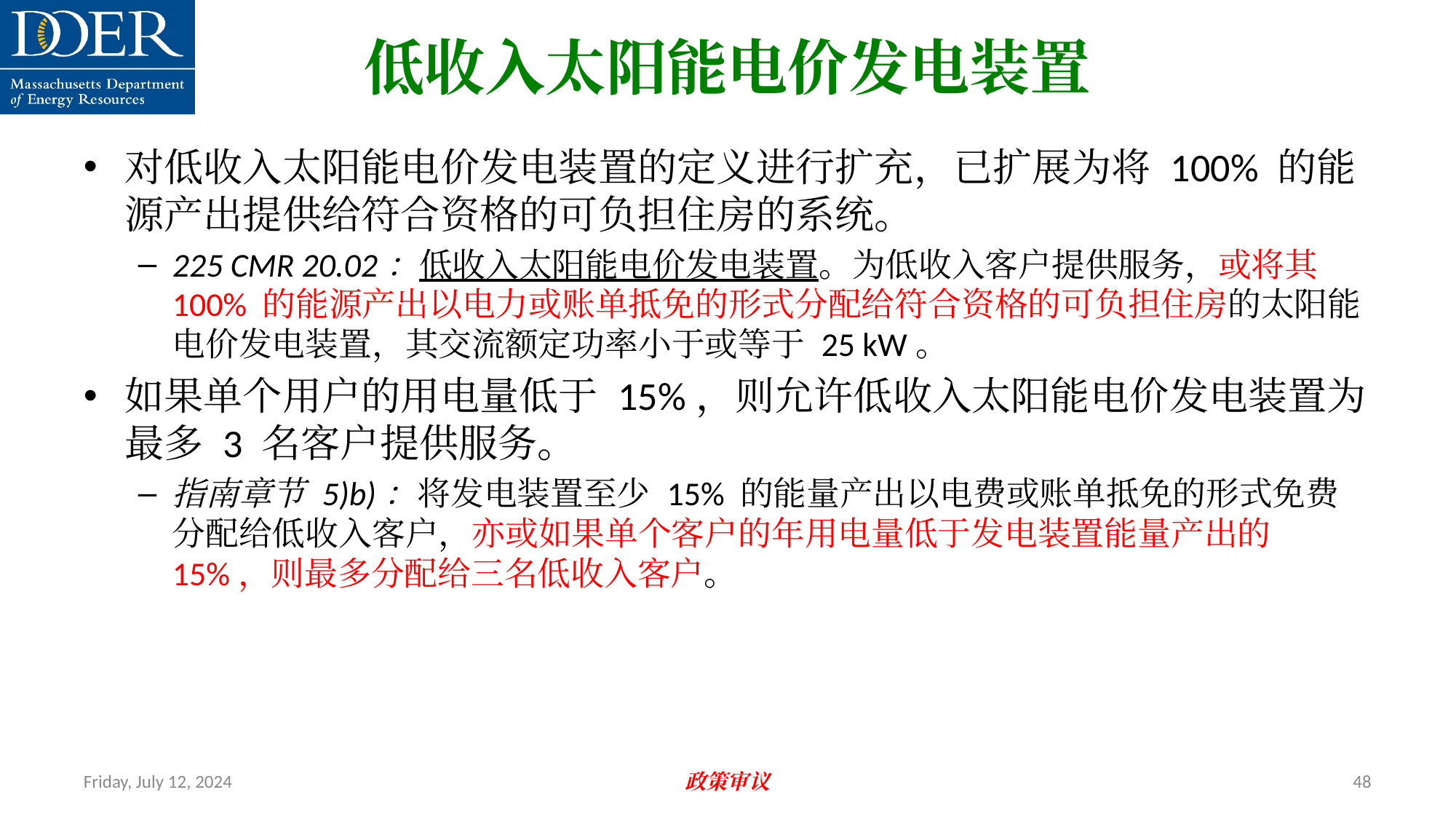

低收入太阳能电价发电装置
对低收入太阳能电价发电装置的定义进行扩充，已扩展为将 100% 的能源产出提供给符合资格的可负担住房的系统。
225 CMR 20.02：低收入太阳能电价发电装置。为低收入客户提供服务，或将其 100% 的能源产出以电力或账单抵免的形式分配给符合资格的可负担住房的太阳能电价发电装置，其交流额定功率小于或等于 25 kW。
如果单个用户的用电量低于 15%，则允许低收入太阳能电价发电装置为最多 3 名客户提供服务。
指南章节 5)b)：将发电装置至少 15% 的能量产出以电费或账单抵免的形式免费分配给低收入客户，亦或如果单个客户的年用电量低于发电装置能量产出的 15%，则最多分配给三名低收入客户。
Friday, July 12, 2024
政策审议
48